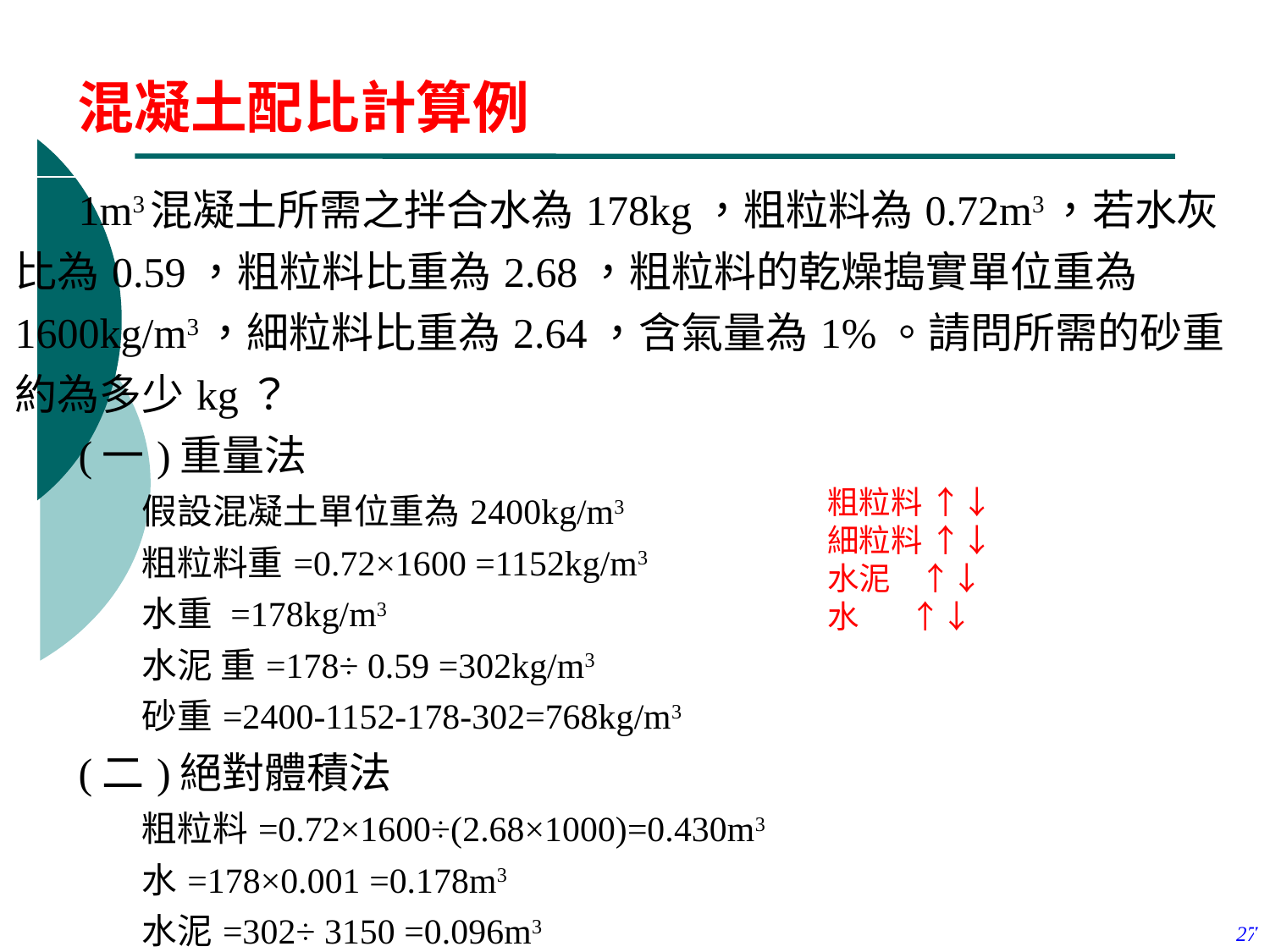

混凝土配比計算例
| 1m3混凝土所需之拌合水為178kg，粗粒料為0.72m3，若水灰比為0.59，粗粒料比重為2.68，粗粒料的乾燥搗實單位重為1600kg/m3，細粒料比重為2.64，含氣量為1%。請問所需的砂重約為多少kg？ (一)重量法 假設混凝土單位重為2400kg/m3 粗粒料重=0.72×1600 =1152kg/m3 水重 =178kg/m3 水泥 重=178÷ 0.59 =302kg/m3 砂重=2400-1152-178-302=768kg/m3 (二)絕對體積法 粗粒料=0.72×1600÷(2.68×1000)=0.430m3 水=178×0.001 =0.178m3 水泥=302÷ 3150 =0.096m3 含氣量=1% =0.010 砂=1-0.43-0.178-0.096-0.01 =0.286m3 砂之重=0.286×2.64×1000 =755kg/m3 |
| --- |
粗粒料 ↑↓
細粒料 ↑↓
水泥    ↑↓
水       ↑↓
27